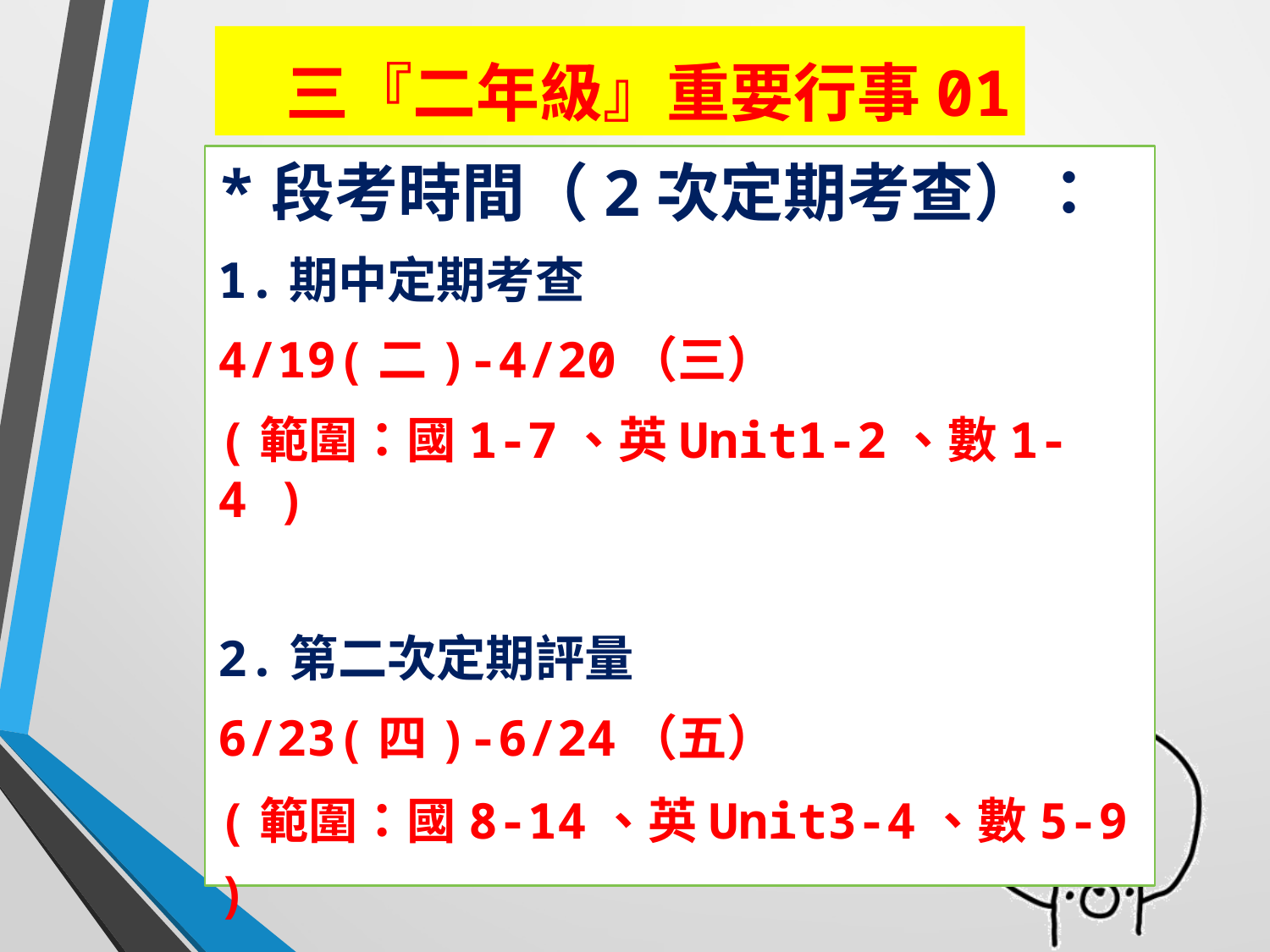

# 三『二年級』重要行事01
*段考時間（2次定期考查）：
1.期中定期考查
4/19(二)-4/20（三）
(範圍：國1-7、英Unit1-2、數1-4 )

2.第二次定期評量
6/23(四)-6/24（五）
(範圍：國8-14、英Unit3-4、數5-9 )